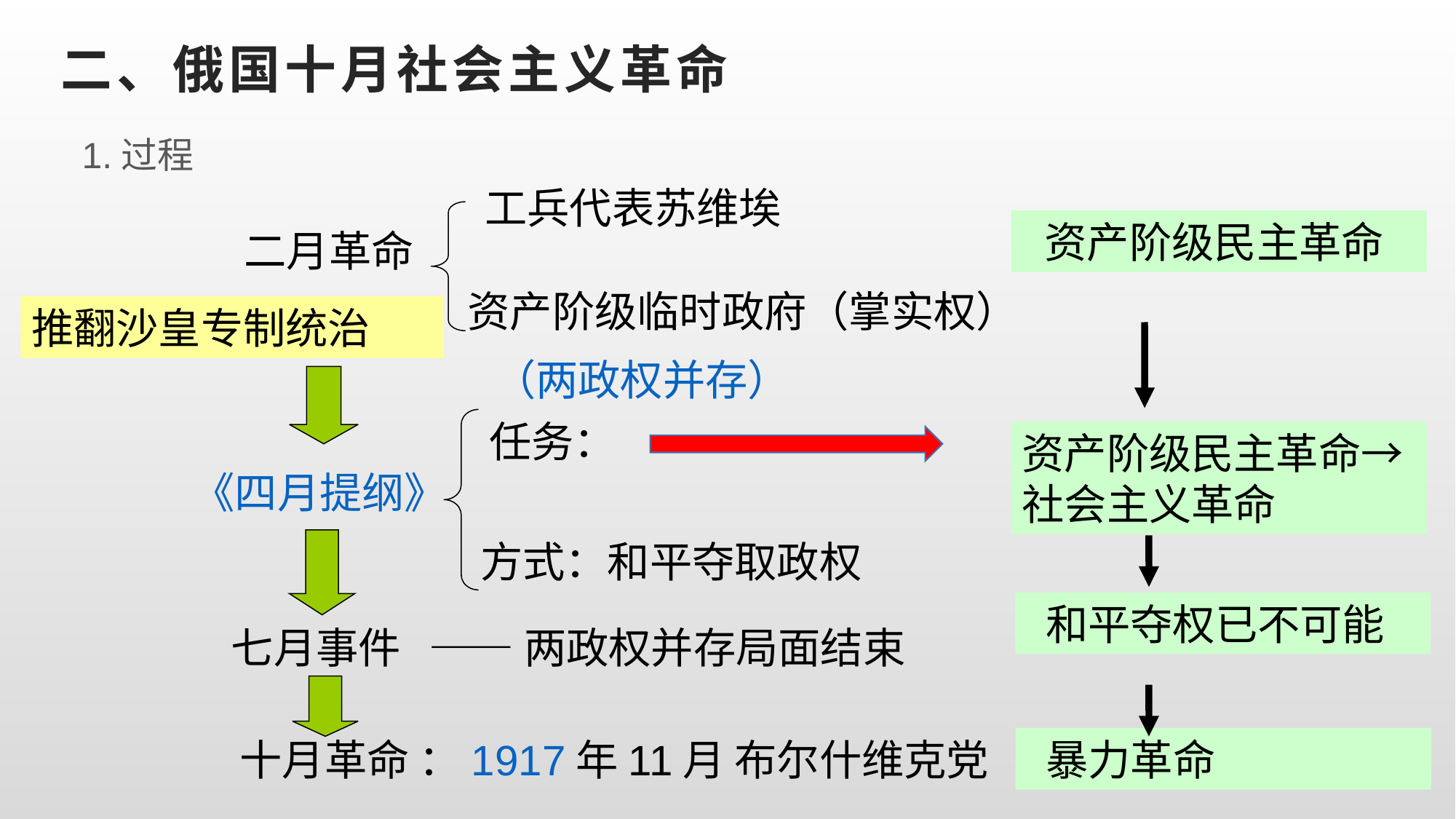

# 二、俄国十月社会主义革命
1.过程
工兵代表苏维埃
资产阶级临时政府（掌实权）

资产阶级民主革命
二月革命
推翻沙皇专制统治

（两政权并存）

任务：
资产阶级民主革命→社会主义革命

《四月提纲》

方式：和平夺取政权

 和平夺权已不可能
七月事件
——两政权并存局面结束

十月革命 ：1917年11月 布尔什维克党
 暴力革命